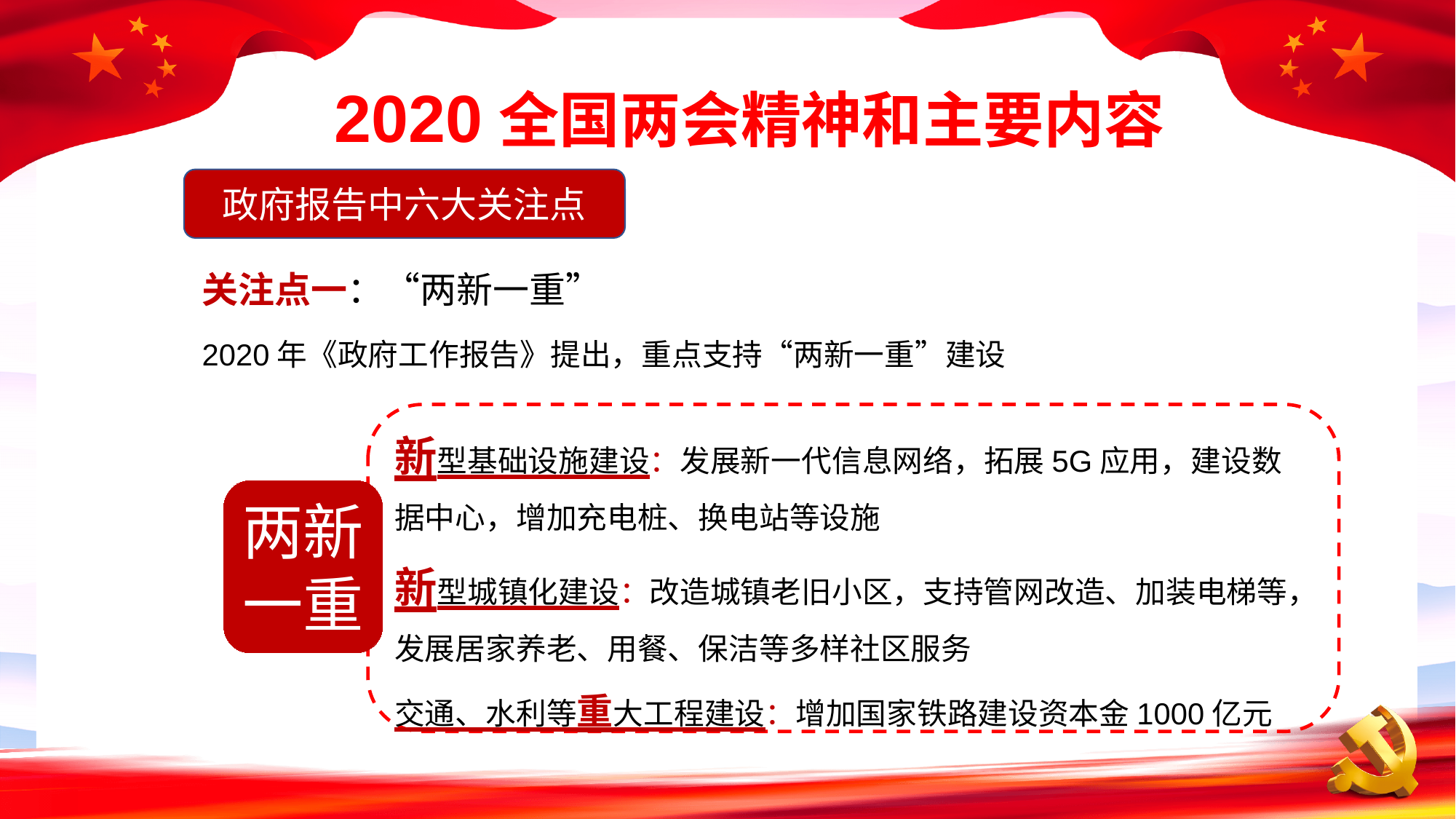

政府报告中六大关注点
关注点一：“两新一重”
2020年《政府工作报告》提出，重点支持“两新一重”建设
新型基础设施建设：发展新一代信息网络，拓展5G应用，建设数据中心，增加充电桩、换电站等设施
新型城镇化建设：改造城镇老旧小区，支持管网改造、加装电梯等，发展居家养老、用餐、保洁等多样社区服务
交通、水利等重大工程建设：增加国家铁路建设资本金1000亿元
两新一重